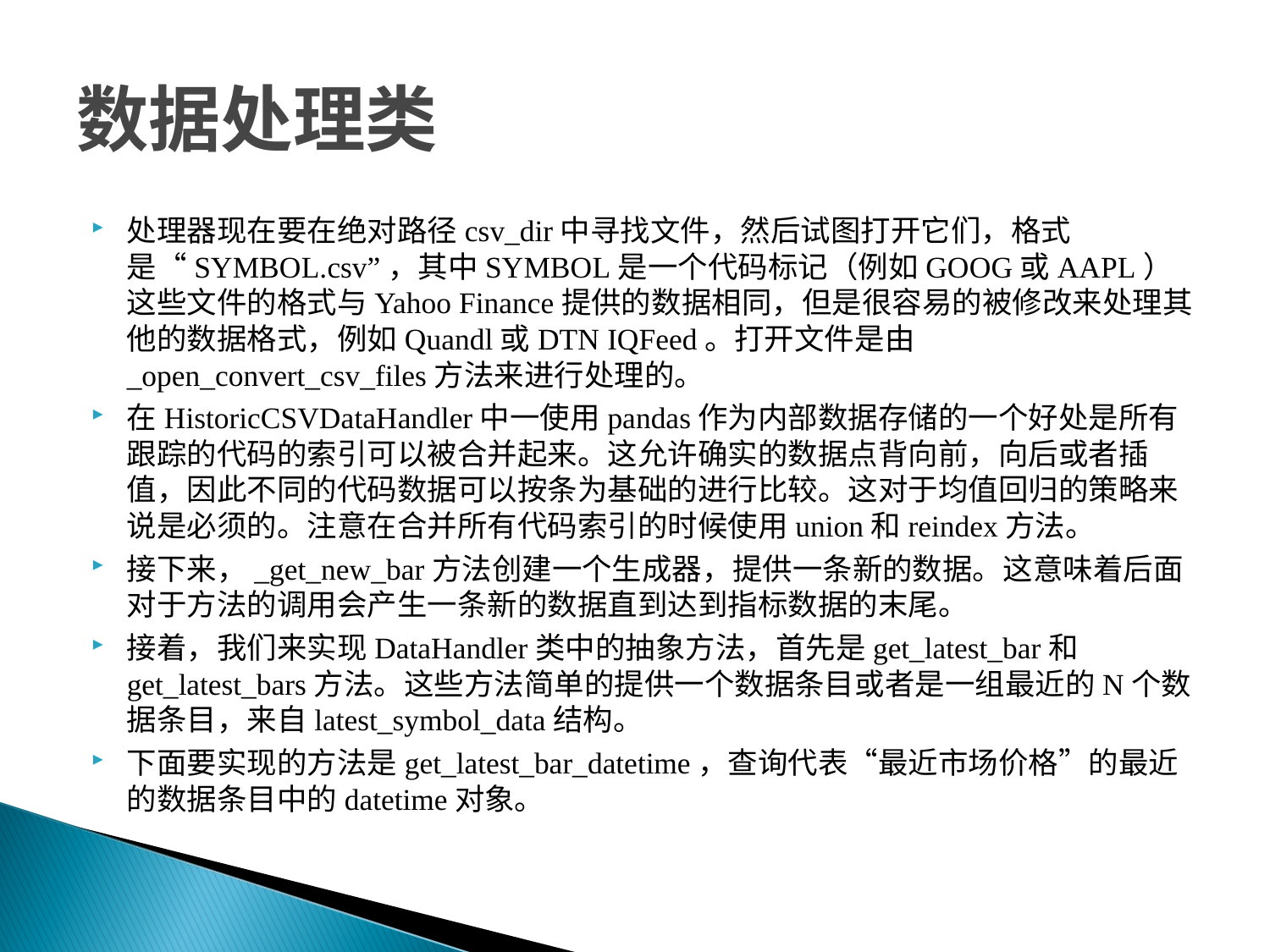

# 数据处理类
处理器现在要在绝对路径csv_dir中寻找文件，然后试图打开它们，格式是“SYMBOL.csv”，其中SYMBOL是一个代码标记（例如GOOG或AAPL）这些文件的格式与Yahoo Finance提供的数据相同，但是很容易的被修改来处理其他的数据格式，例如Quandl或DTN IQFeed。打开文件是由_open_convert_csv_files方法来进行处理的。
在HistoricCSVDataHandler中一使用pandas作为内部数据存储的一个好处是所有跟踪的代码的索引可以被合并起来。这允许确实的数据点背向前，向后或者插值，因此不同的代码数据可以按条为基础的进行比较。这对于均值回归的策略来说是必须的。注意在合并所有代码索引的时候使用union和reindex方法。
接下来，_get_new_bar方法创建一个生成器，提供一条新的数据。这意味着后面对于方法的调用会产生一条新的数据直到达到指标数据的末尾。
接着，我们来实现DataHandler类中的抽象方法，首先是get_latest_bar和get_latest_bars方法。这些方法简单的提供一个数据条目或者是一组最近的N个数据条目，来自latest_symbol_data结构。
下面要实现的方法是get_latest_bar_datetime，查询代表“最近市场价格”的最近的数据条目中的datetime对象。